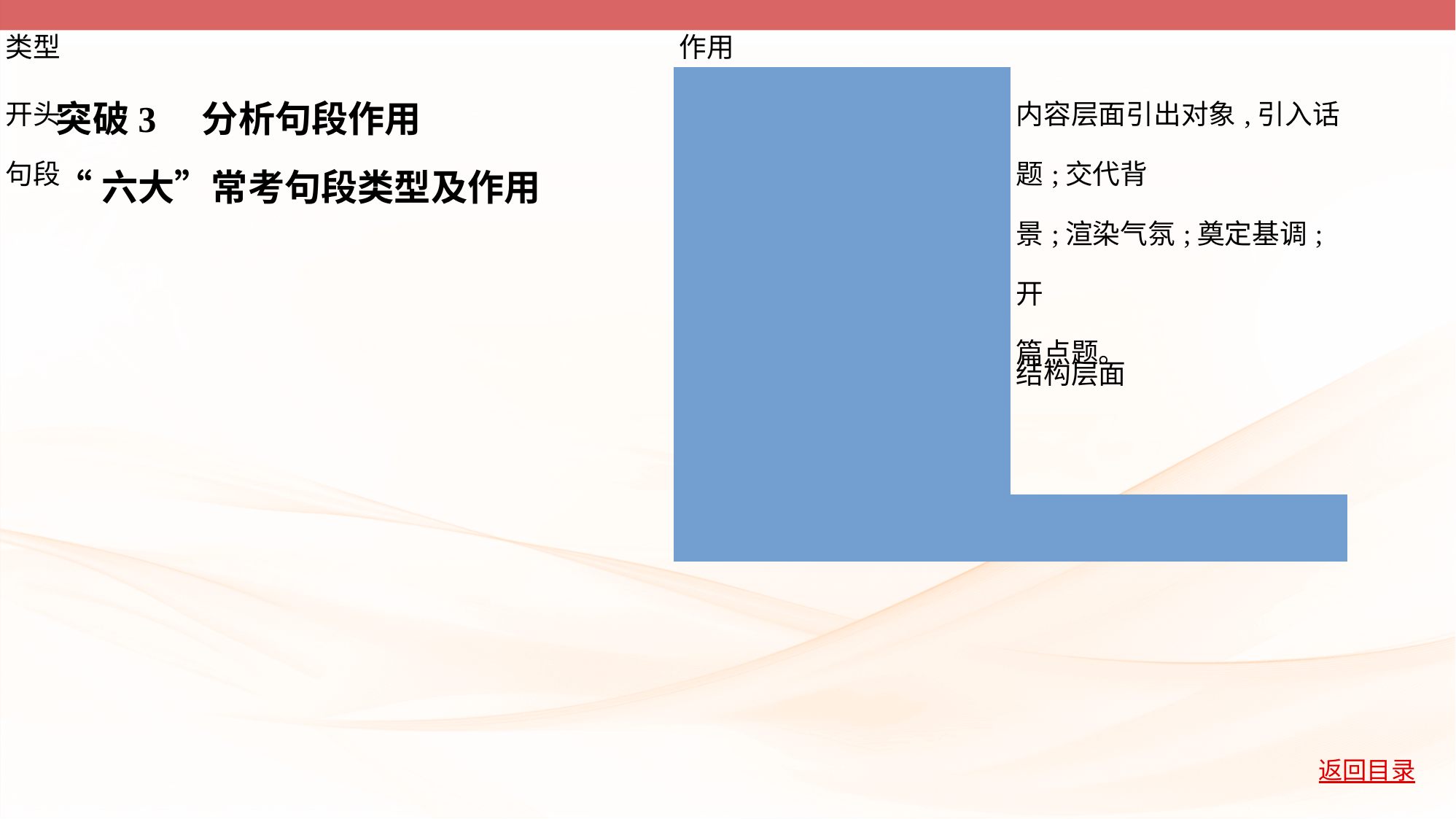

突破3　分析句段作用
“六大”常考句段类型及作用
| 类型 |  | 作用 |  |
| --- | --- | --- | --- |
| 开头 句段 |  | 内容层面 | 引出对象,引入话题;交代背 景;渲染气氛;奠定基调;开 篇点题。 |
|  |  | 结构层面 | 总领全文;设置悬念;做铺 垫;先抑(扬)后扬(抑);照应 题目。 |
|  |  | 表达效果 | 激发兴趣,引人入胜。 |